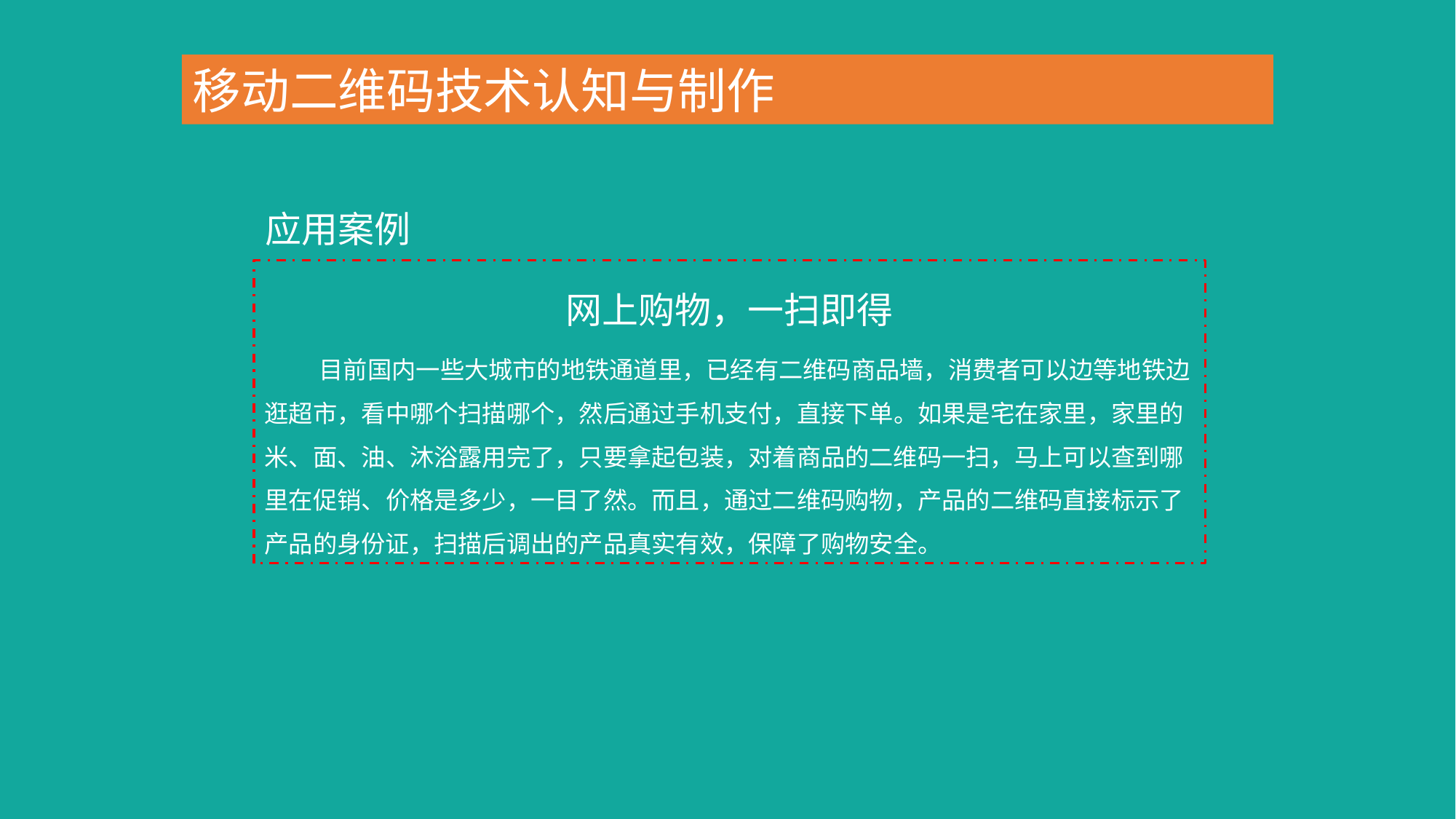

移动二维码技术认知与制作
应用案例
网上购物，一扫即得
目前国内一些大城市的地铁通道里，已经有二维码商品墙，消费者可以边等地铁边逛超市，看中哪个扫描哪个，然后通过手机支付，直接下单。如果是宅在家里，家里的米、面、油、沐浴露用完了，只要拿起包装，对着商品的二维码一扫，马上可以查到哪里在促销、价格是多少，一目了然。而且，通过二维码购物，产品的二维码直接标示了产品的身份证，扫描后调出的产品真实有效，保障了购物安全。